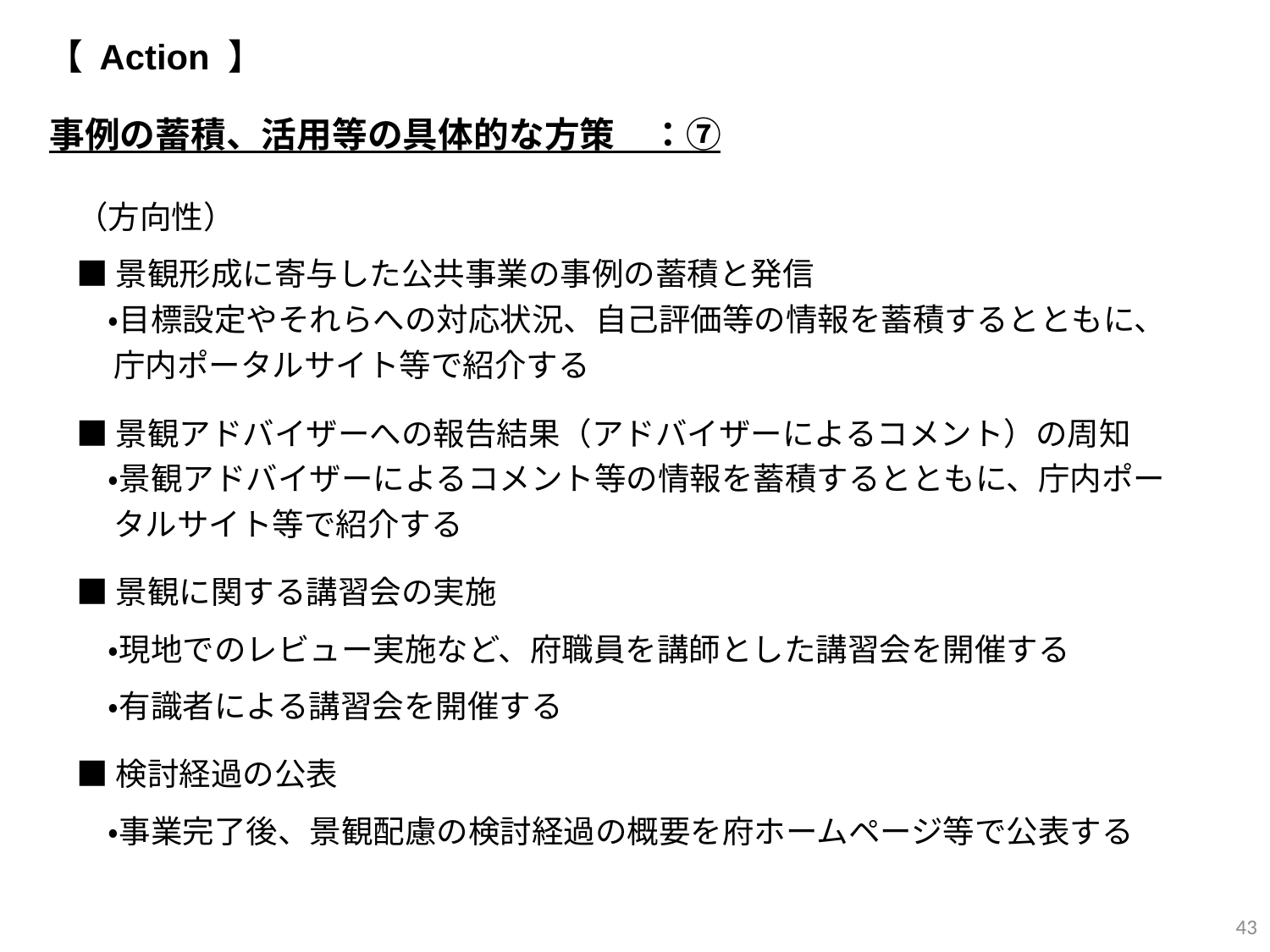

【 Action 】
　事例の蓄積、活用等の具体的な方策　：⑦
（方向性）
■景観形成に寄与した公共事業の事例の蓄積と発信
　・目標設定やそれらへの対応状況、自己評価等の情報を蓄積するとともに、庁内ポータルサイト等で紹介する
■景観アドバイザーへの報告結果（アドバイザーによるコメント）の周知
　・景観アドバイザーによるコメント等の情報を蓄積するとともに、庁内ポータルサイト等で紹介する
■景観に関する講習会の実施
　・現地でのレビュー実施など、府職員を講師とした講習会を開催する
　・有識者による講習会を開催する
■検討経過の公表
　・事業完了後、景観配慮の検討経過の概要を府ホームページ等で公表する
43